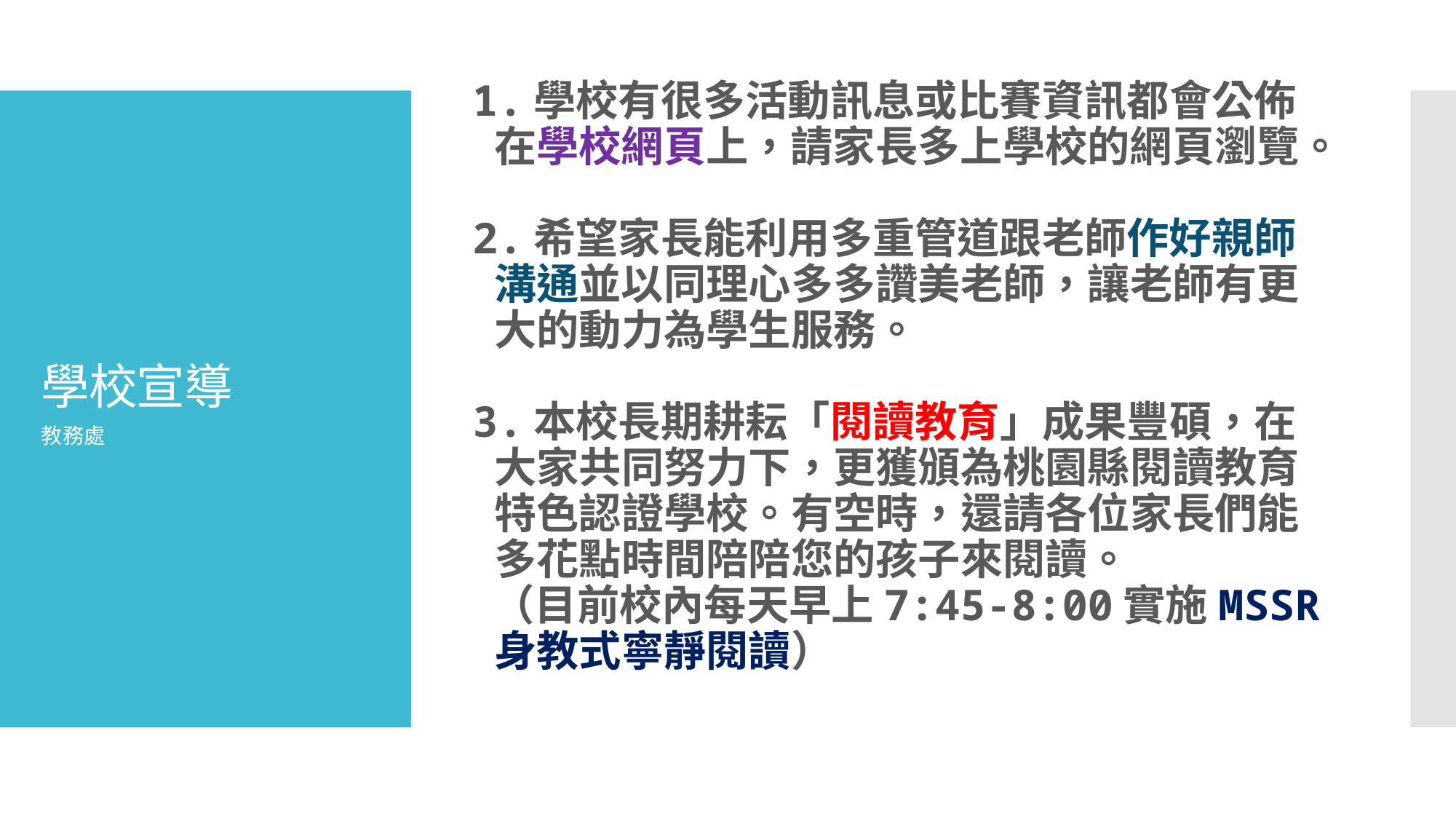

1.學校有很多活動訊息或比賽資訊都會公佈在學校網頁上，請家長多上學校的網頁瀏覽。

2.希望家長能利用多重管道跟老師作好親師溝通並以同理心多多讚美老師，讓老師有更大的動力為學生服務。

3.本校長期耕耘「閱讀教育」成果豐碩，在大家共同努力下，更獲頒為桃園縣閱讀教育特色認證學校。有空時，還請各位家長們能多花點時間陪陪您的孩子來閱讀。
 （目前校內每天早上7:45-8:00實施MSSR身教式寧靜閱讀）

# 學校宣導
教務處